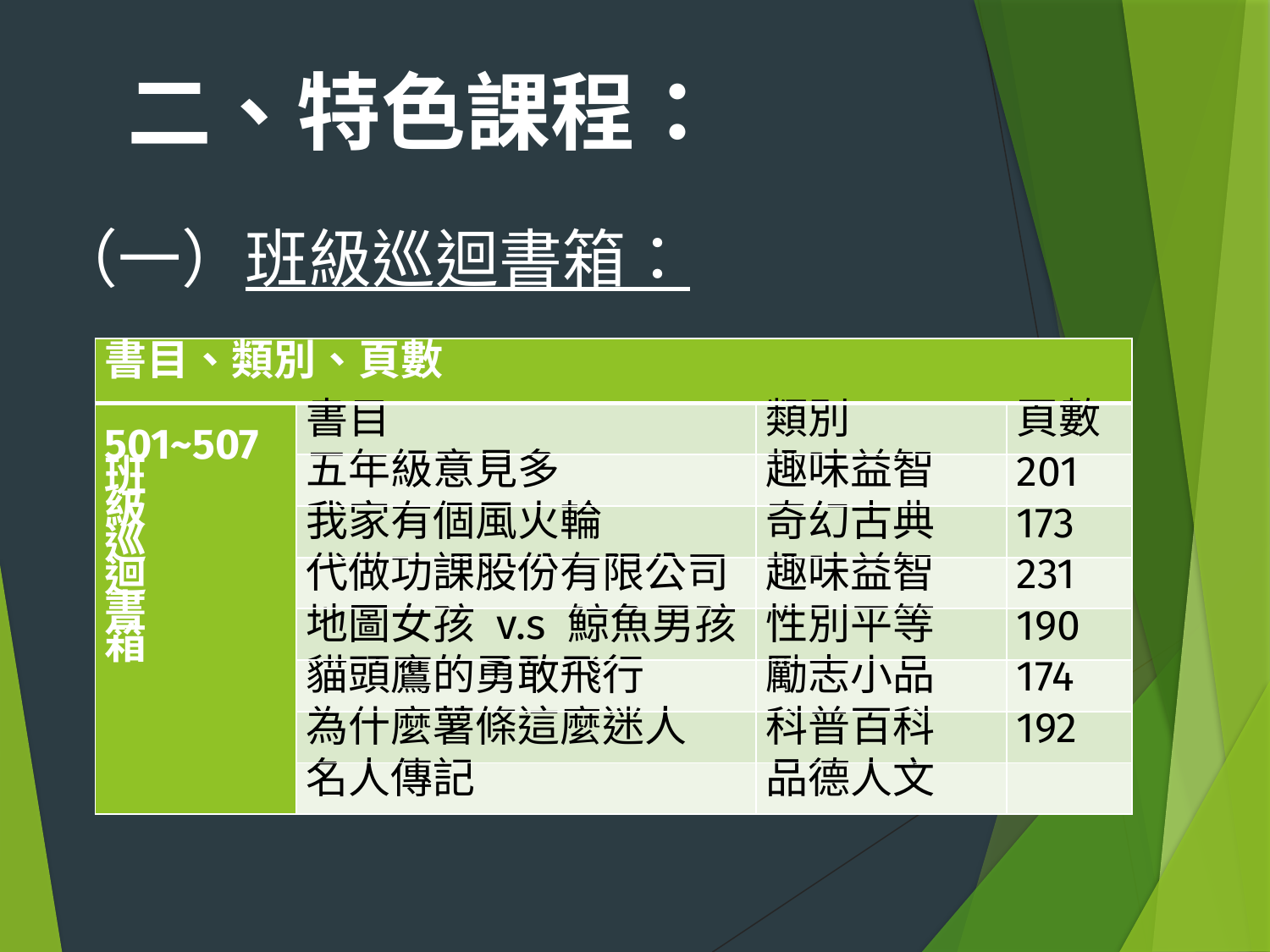

二、特色課程：
（一）班級巡迴書箱：
| 書目、類別、頁數 |  |  |  |
| --- | --- | --- | --- |
| 501~507 班 級 巡 迴 書 箱 | 書目 | 類別 | 頁數 |
|  | 五年級意見多 | 趣味益智 | 201 |
|  | 我家有個風火輪 | 奇幻古典 | 173 |
|  | 代做功課股份有限公司 | 趣味益智 | 231 |
|  | 地圖女孩 v.s 鯨魚男孩 | 性別平等 | 190 |
|  | 貓頭鷹的勇敢飛行 | 勵志小品 | 174 |
|  | 為什麼薯條這麼迷人 | 科普百科 | 192 |
|  | 名人傳記 | 品德人文 |  |